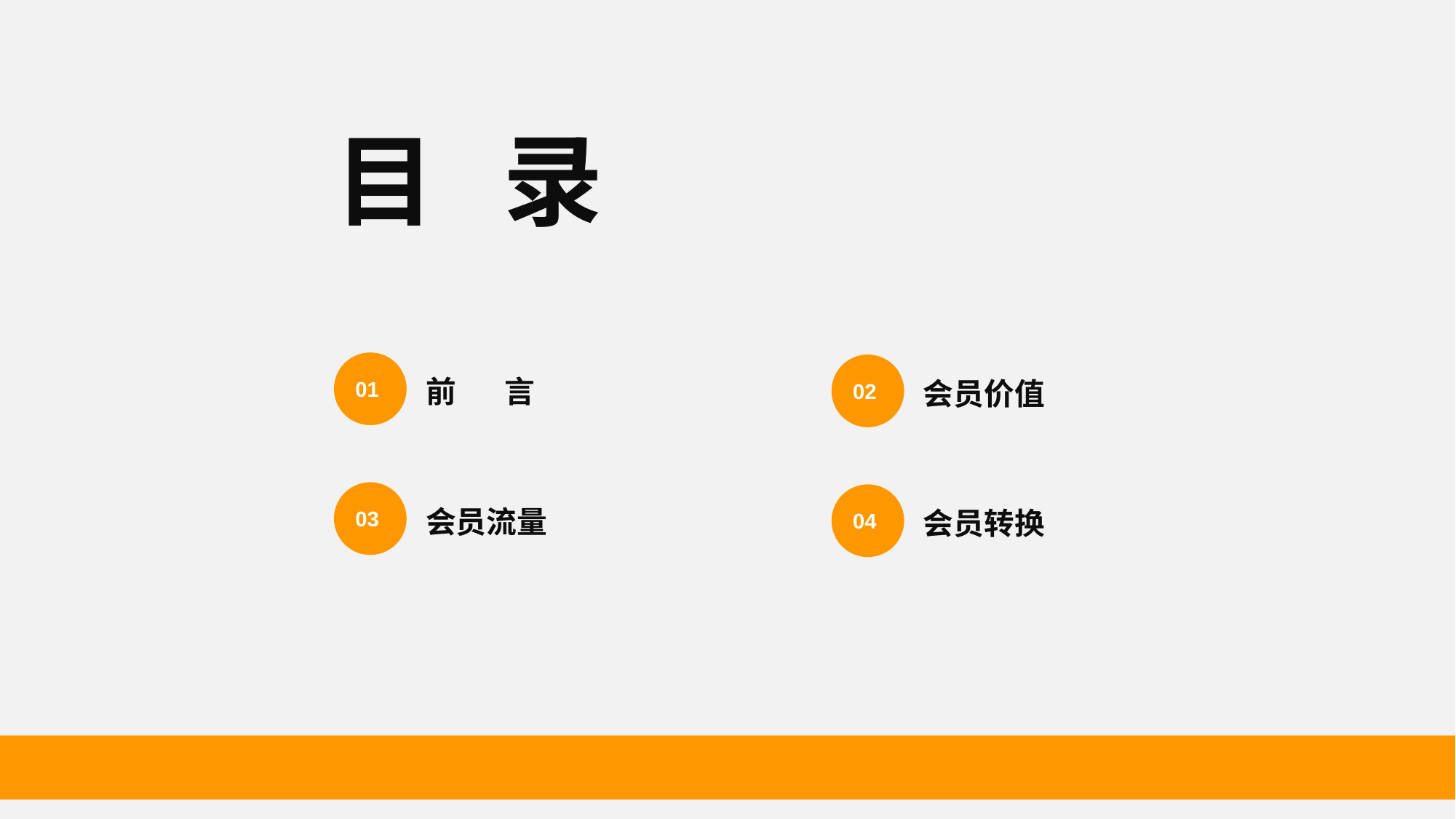

目   录
01
02
前       言
会员价值
03
04
会员流量
会员转换